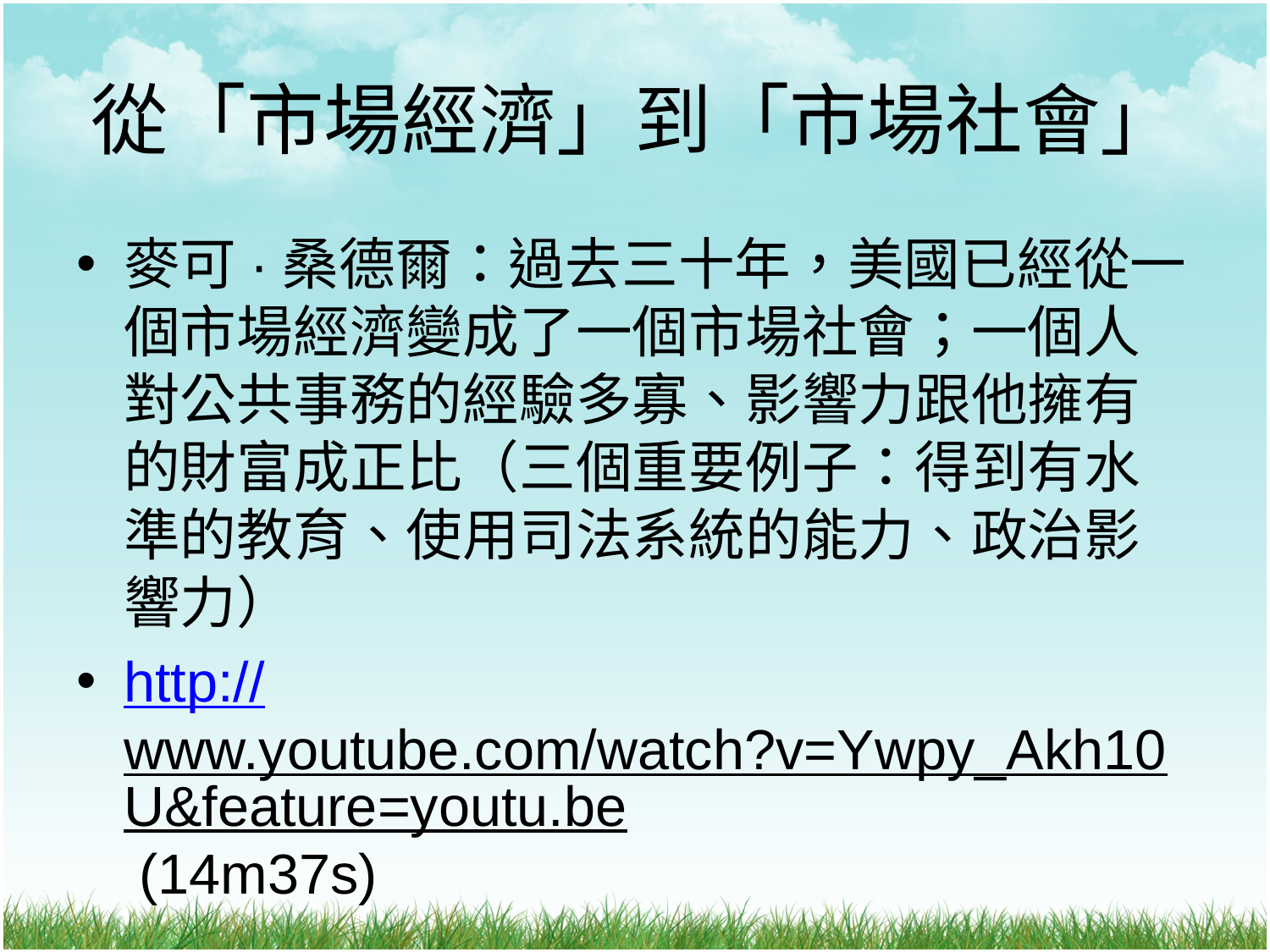

# 從「市場經濟」到「市場社會」
麥可·桑德爾：過去三十年，美國已經從一個市場經濟變成了一個市場社會；一個人對公共事務的經驗多寡、影響力跟他擁有的財富成正比（三個重要例子：得到有水準的教育、使用司法系統的能力、政治影響力）
http://www.youtube.com/watch?v=Ywpy_Akh10U&feature=youtu.be (14m37s)